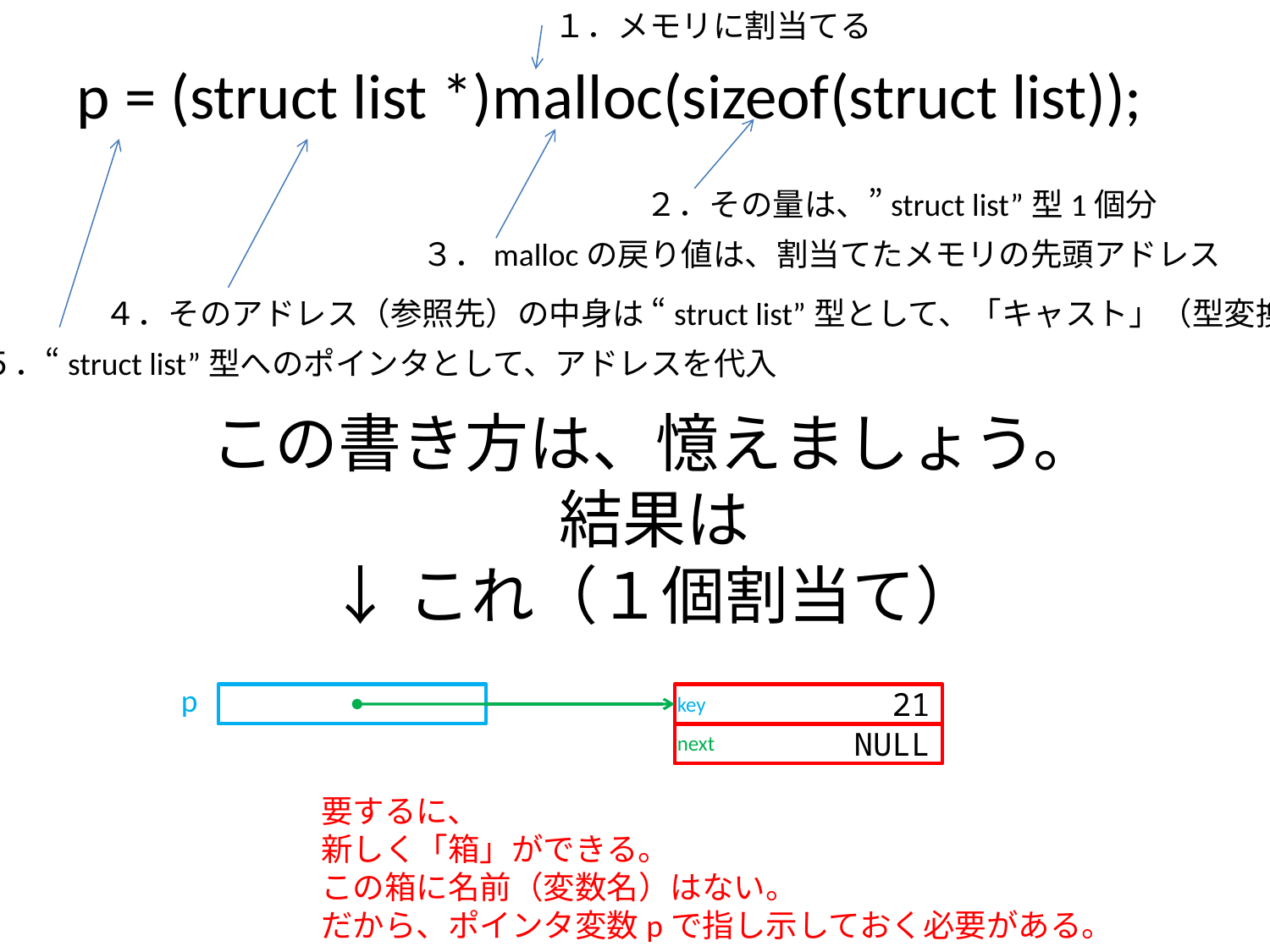

１．メモリに割当てる
p = (struct list *)malloc(sizeof(struct list));
２．その量は、”struct list”型1個分
３．mallocの戻り値は、割当てたメモリの先頭アドレス
４．そのアドレス（参照先）の中身は “struct list”型として、「キャスト」（型変換）
５．“struct list”型へのポインタとして、アドレスを代入
この書き方は、憶えましょう。
結果は
↓これ（１個割当て）
p

key
21
next
NULL
要するに、
新しく「箱」ができる。
この箱に名前（変数名）はない。
だから、ポインタ変数pで指し示しておく必要がある。